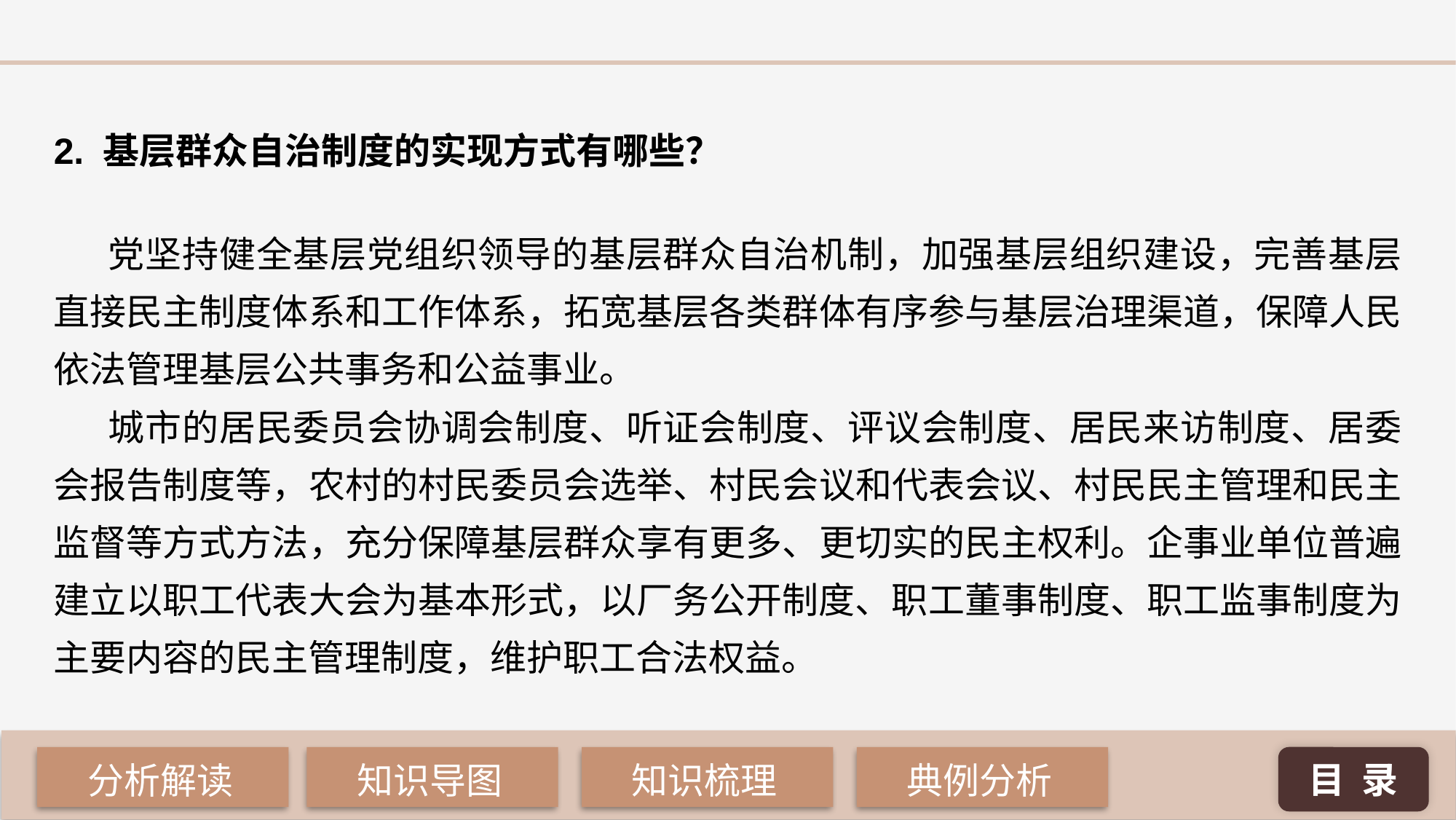

2. 基层群众自治制度的实现方式有哪些？
党坚持健全基层党组织领导的基层群众自治机制，加强基层组织建设，完善基层直接民主制度体系和工作体系，拓宽基层各类群体有序参与基层治理渠道，保障人民依法管理基层公共事务和公益事业。
城市的居民委员会协调会制度、听证会制度、评议会制度、居民来访制度、居委会报告制度等，农村的村民委员会选举、村民会议和代表会议、村民民主管理和民主监督等方式方法，充分保障基层群众享有更多、更切实的民主权利。企事业单位普遍建立以职工代表大会为基本形式，以厂务公开制度、职工董事制度、职工监事制度为主要内容的民主管理制度，维护职工合法权益。